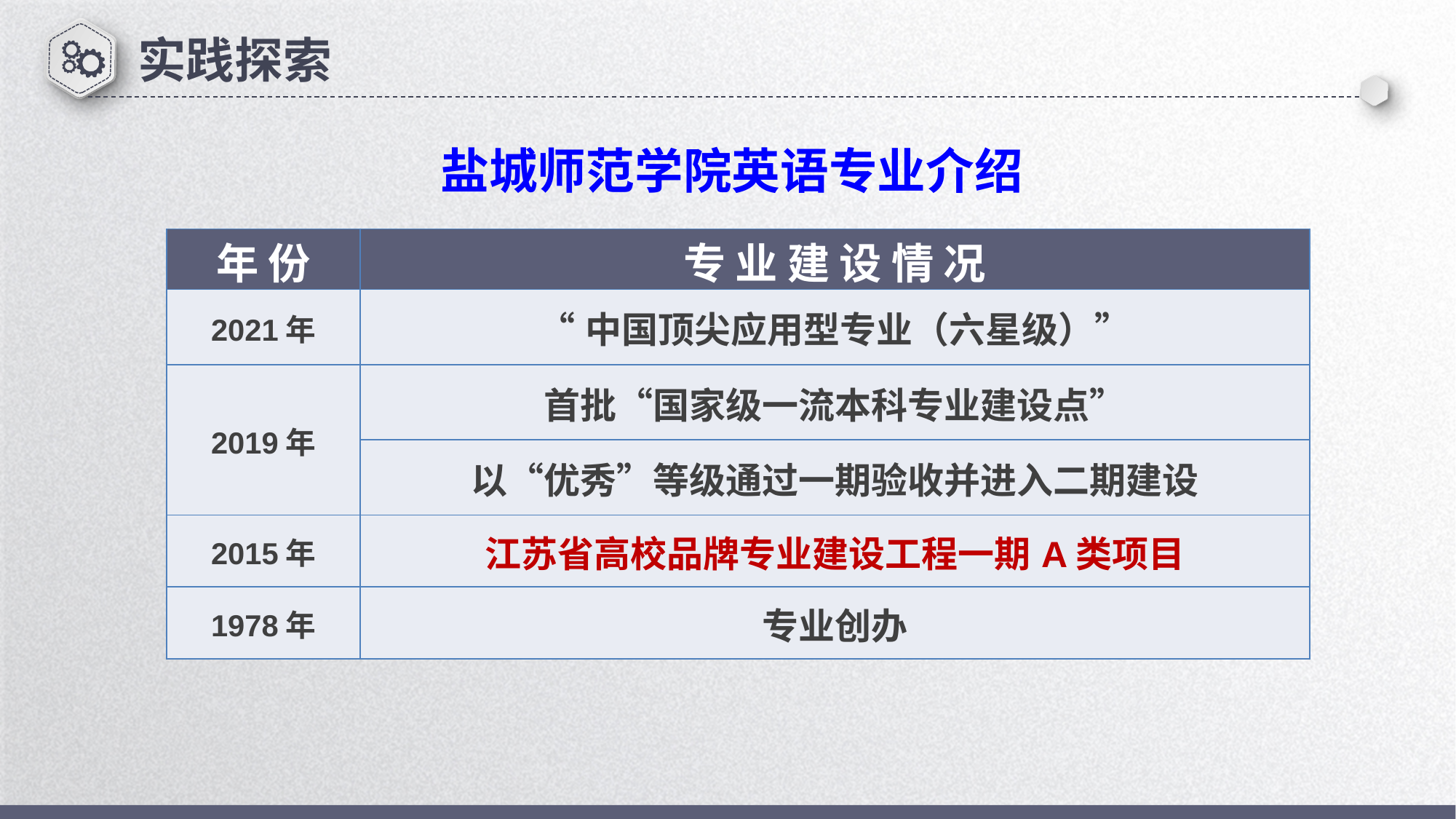

实践探索

盐城师范学院英语专业介绍
| 年 份 | 专 业 建 设 情 况 |
| --- | --- |
| 2021年 | “中国顶尖应用型专业（六星级）” |
| 2019年 | 首批“国家级一流本科专业建设点” |
|  | 以“优秀”等级通过一期验收并进入二期建设 |
| 2015年 | 江苏省高校品牌专业建设工程一期A类项目 |
| 1978年 | 专业创办 |